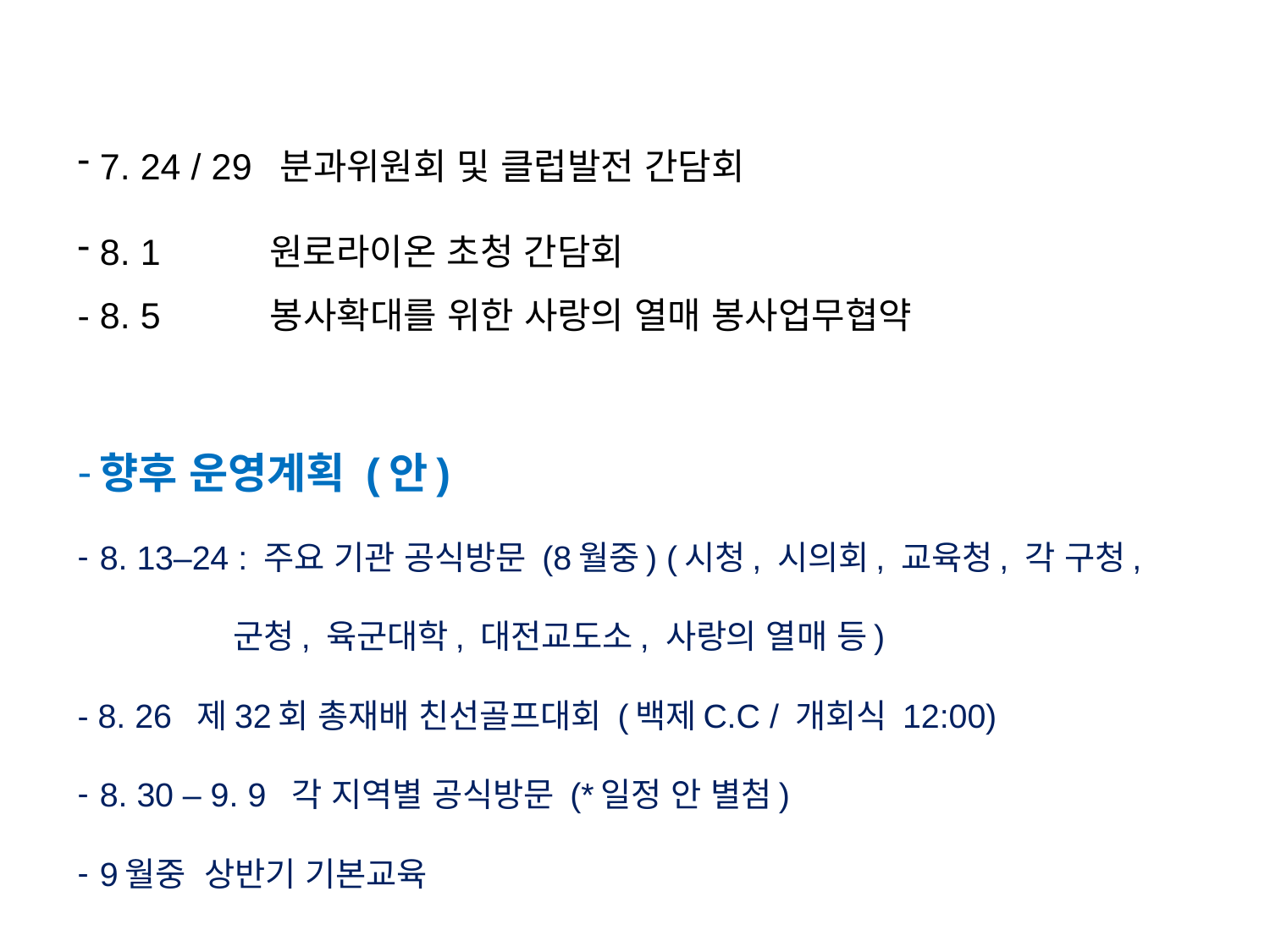

7. 24 / 29  분과위원회 및 클럽발전 간담회
8. 1          원로라이온 초청 간담회
- 8. 5          봉사확대를 위한 사랑의 열매 봉사업무협약

향후 운영계획 (안)
8. 13–24 : 주요 기관 공식방문 (8월중) (시청, 시의회, 교육청, 각 구청,
                군청, 육군대학, 대전교도소, 사랑의 열매 등)
- 8. 26  제32회 총재배 친선골프대회 (백제C.C / 개회식 12:00)
8. 30 – 9. 9  각 지역별 공식방문 (*일정 안 별첨)
9월중  상반기 기본교육